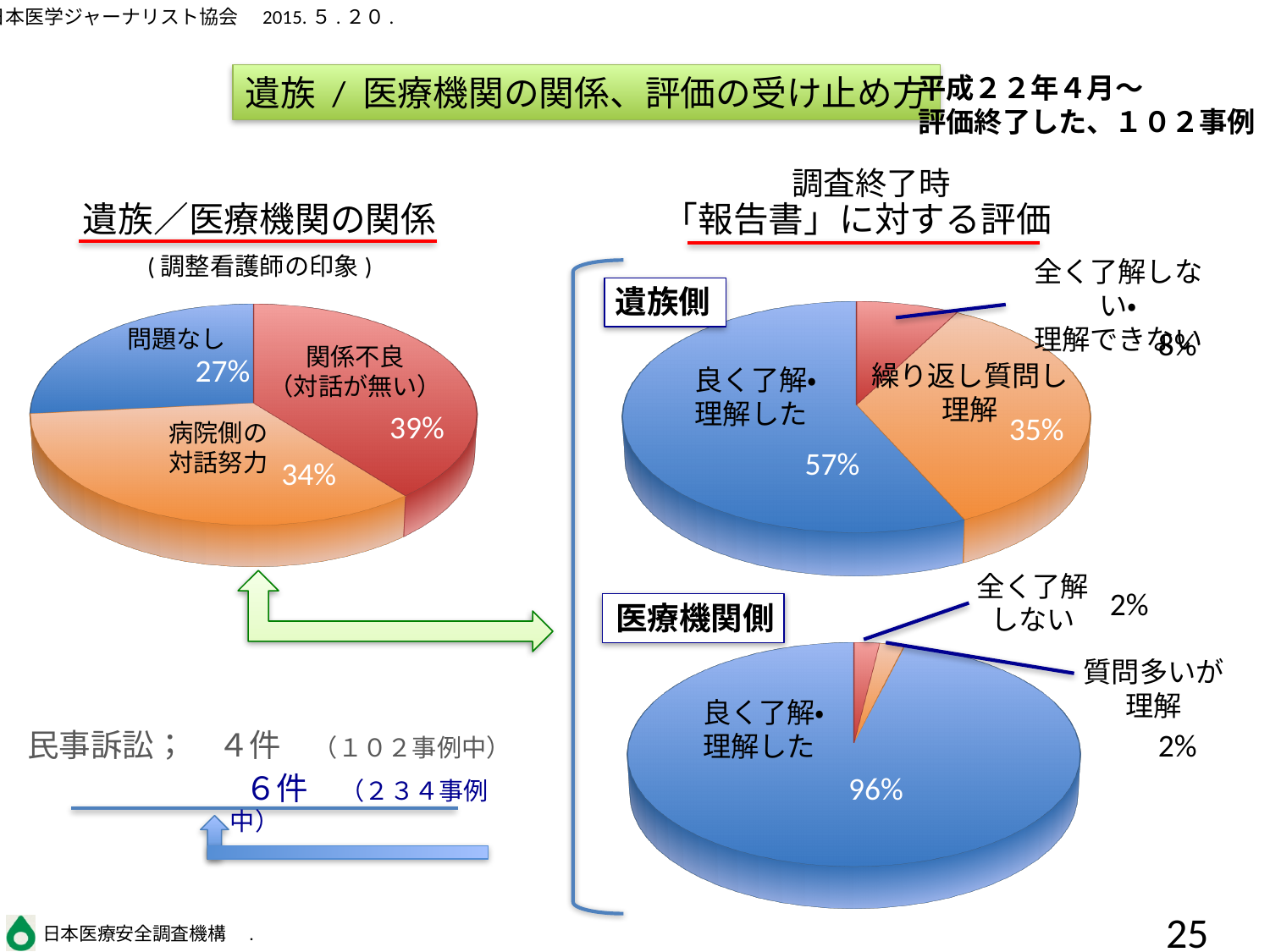

平成２２年４月〜
評価終了した、１０２事例
遺族 / 医療機関の関係、評価の受け止め方
調査終了時
遺族／医療機関の関係
｢報告書」に対する評価

[unsupported chart]

(調整看護師の印象)
全く了解しない・
理解できない

遺族側

[unsupported chart]

問題なし
8%
関係不良
（対話が無い）
27%
繰り返し質問し
理解
良く了解・
理解した
39%
35%
病院側の
対話努力
57%
34%

[unsupported chart]

全く了解
しない

2%
医療機関側

質問多いが
理解
良く了解・
理解した
2%
民事訴訟；　４件　（１０２事例中）

 ６件　（２３４事例中）
96%